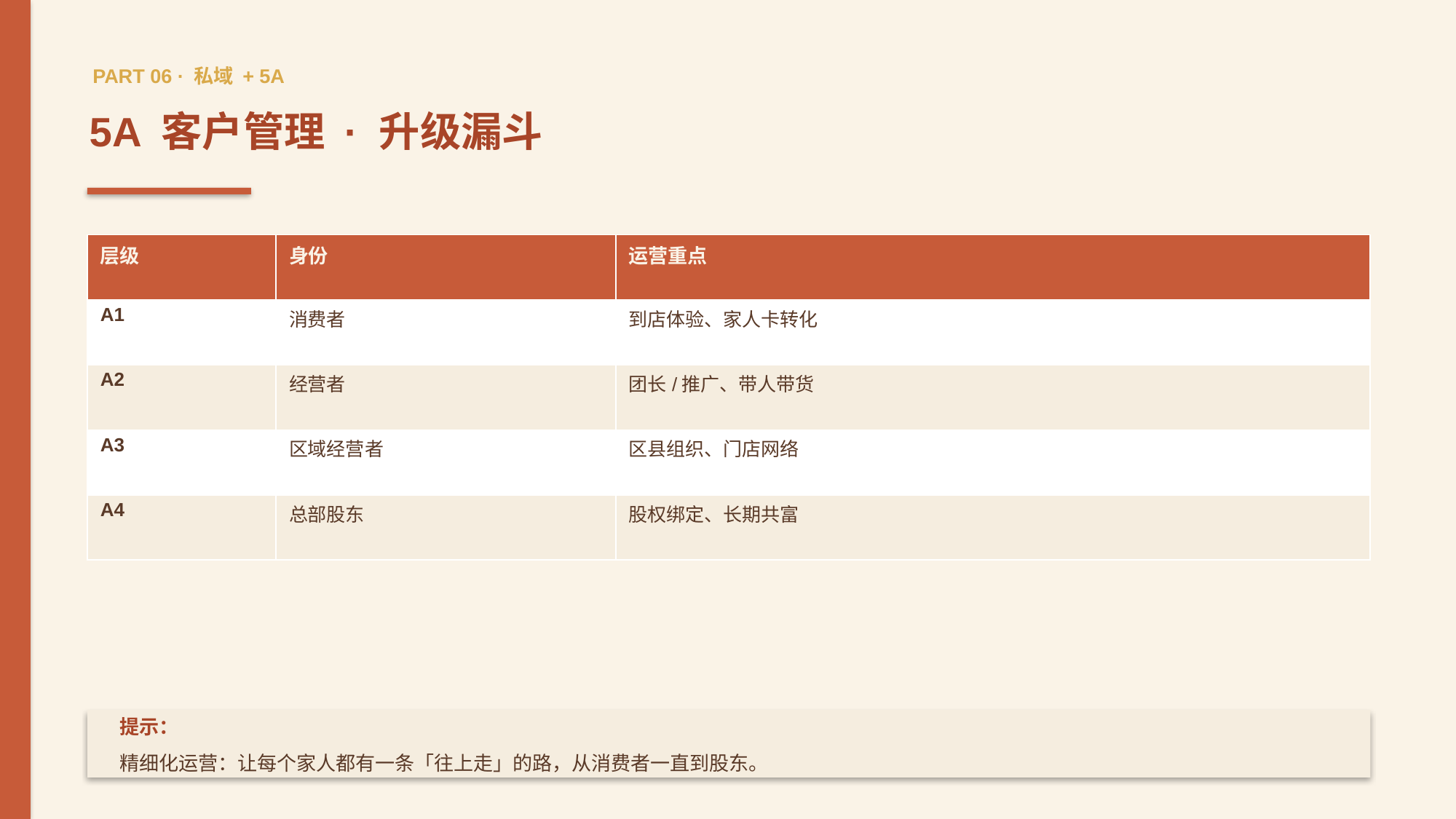

PART 06 · 私域 + 5A
5A 客户管理 · 升级漏斗

| 层级 | 身份 | 运营重点 |
| --- | --- | --- |
| A1 | 消费者 | 到店体验、家人卡转化 |
| A2 | 经营者 | 团长/推广、带人带货 |
| A3 | 区域经营者 | 区县组织、门店网络 |
| A4 | 总部股东 | 股权绑定、长期共富 |

提示：
精细化运营：让每个家人都有一条「往上走」的路，从消费者一直到股东。